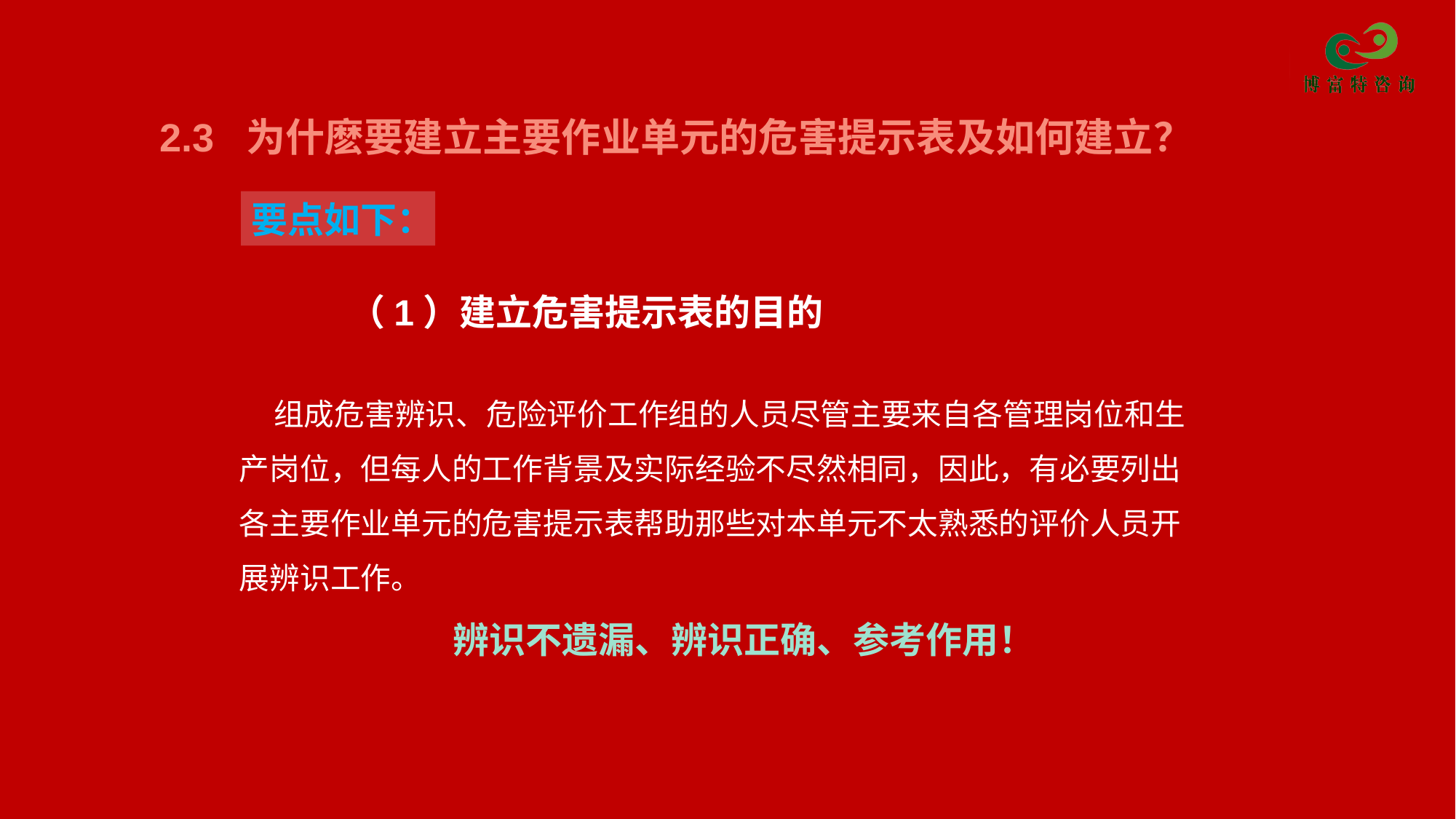

2.3  为什麽要建立主要作业单元的危害提示表及如何建立？
要点如下：
（1）建立危害提示表的目的
    组成危害辨识、危险评价工作组的人员尽管主要来自各管理岗位和生产岗位，但每人的工作背景及实际经验不尽然相同，因此，有必要列出各主要作业单元的危害提示表帮助那些对本单元不太熟悉的评价人员开展辨识工作。
       辨识不遗漏、辨识正确、参考作用！